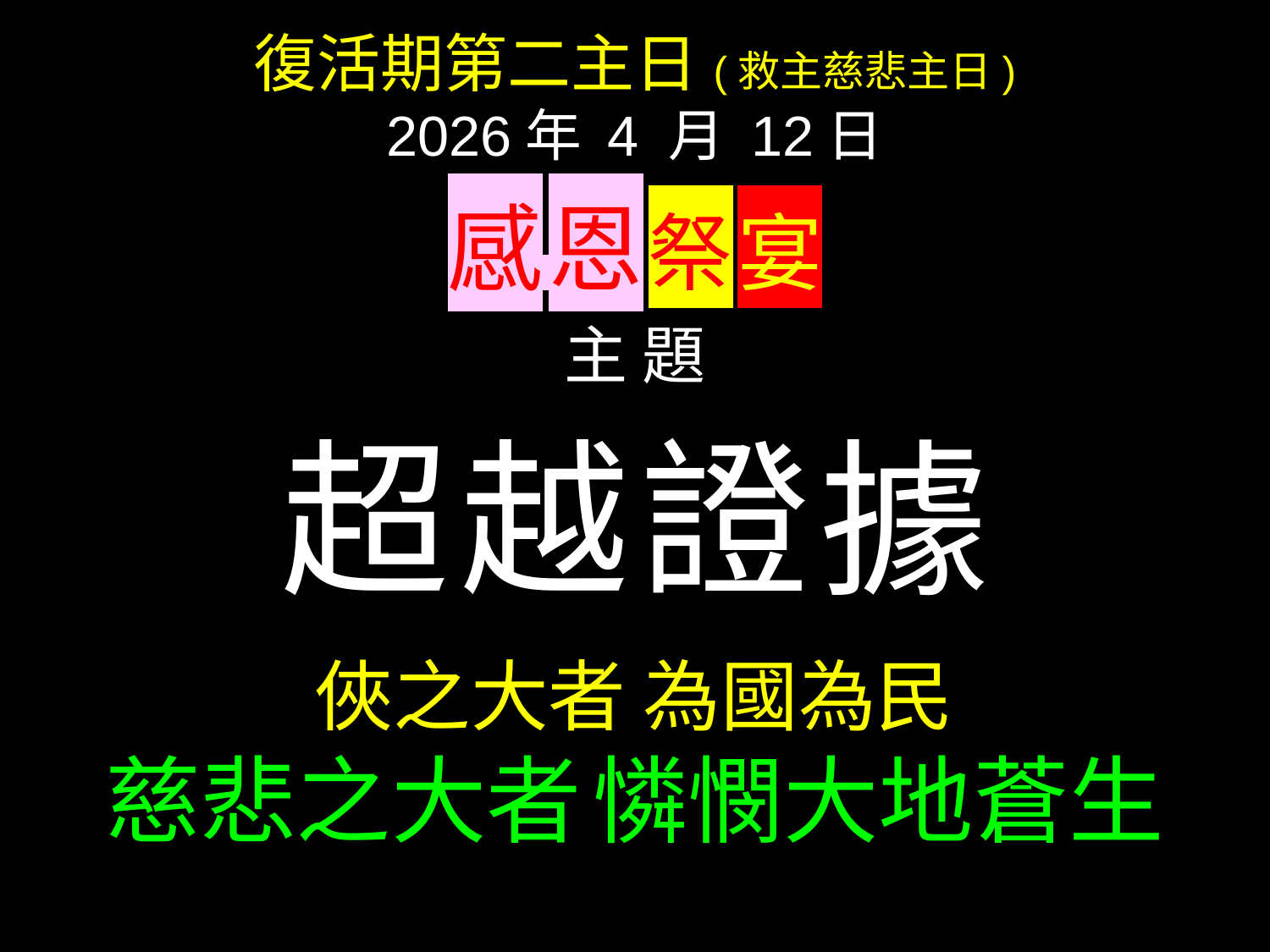

復活期第二主日(救主慈悲主日)
2026年 4 月 12日
感 恩 祭 宴

主 題
超越證據
俠之大者 為國為民
慈悲之大者 憐憫大地蒼生